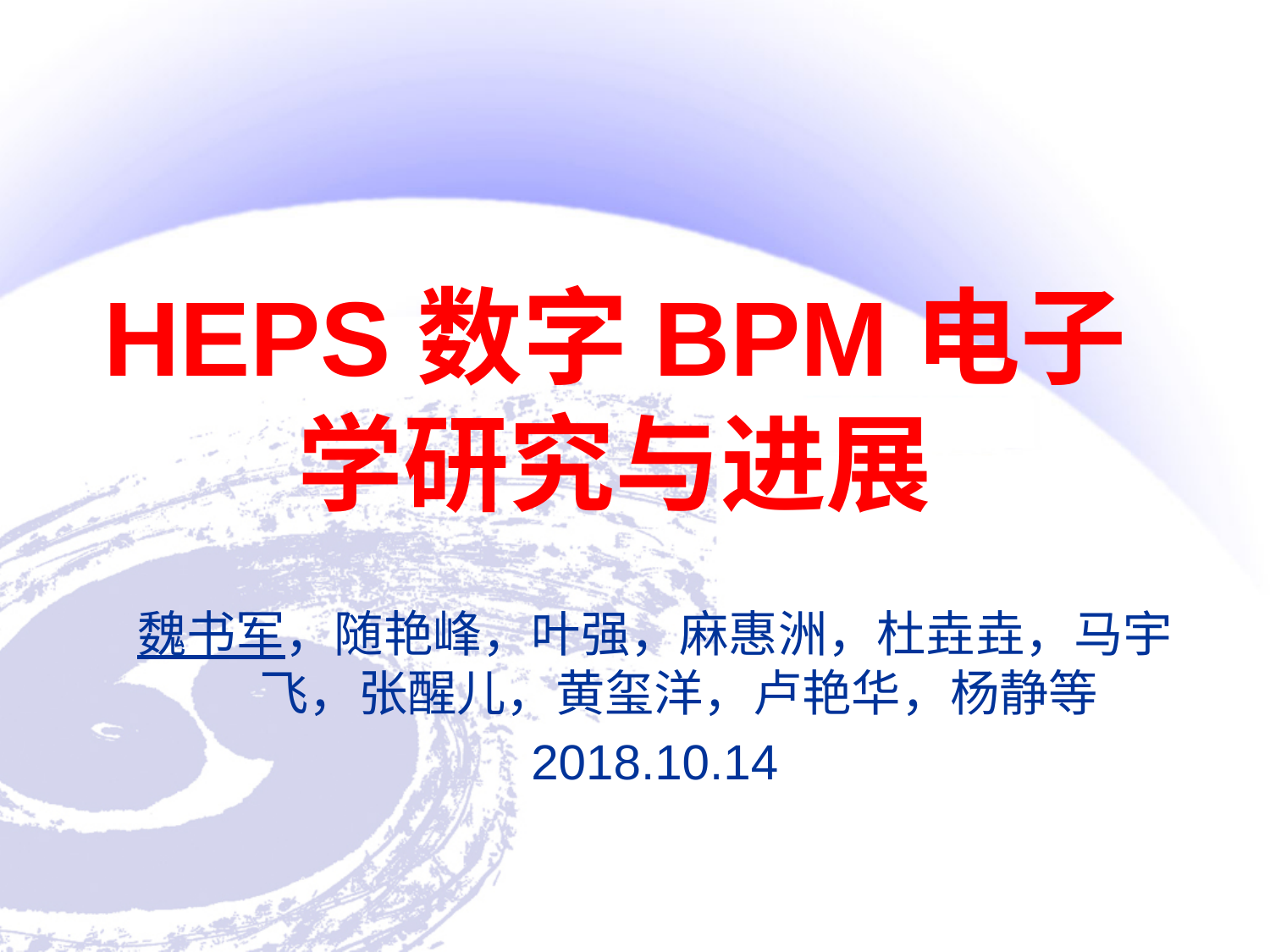

# HEPS数字BPM电子学研究与进展
魏书军，随艳峰，叶强，麻惠洲，杜垚垚，马宇飞，张醒儿，黄玺洋，卢艳华，杨静等
2018.10.14